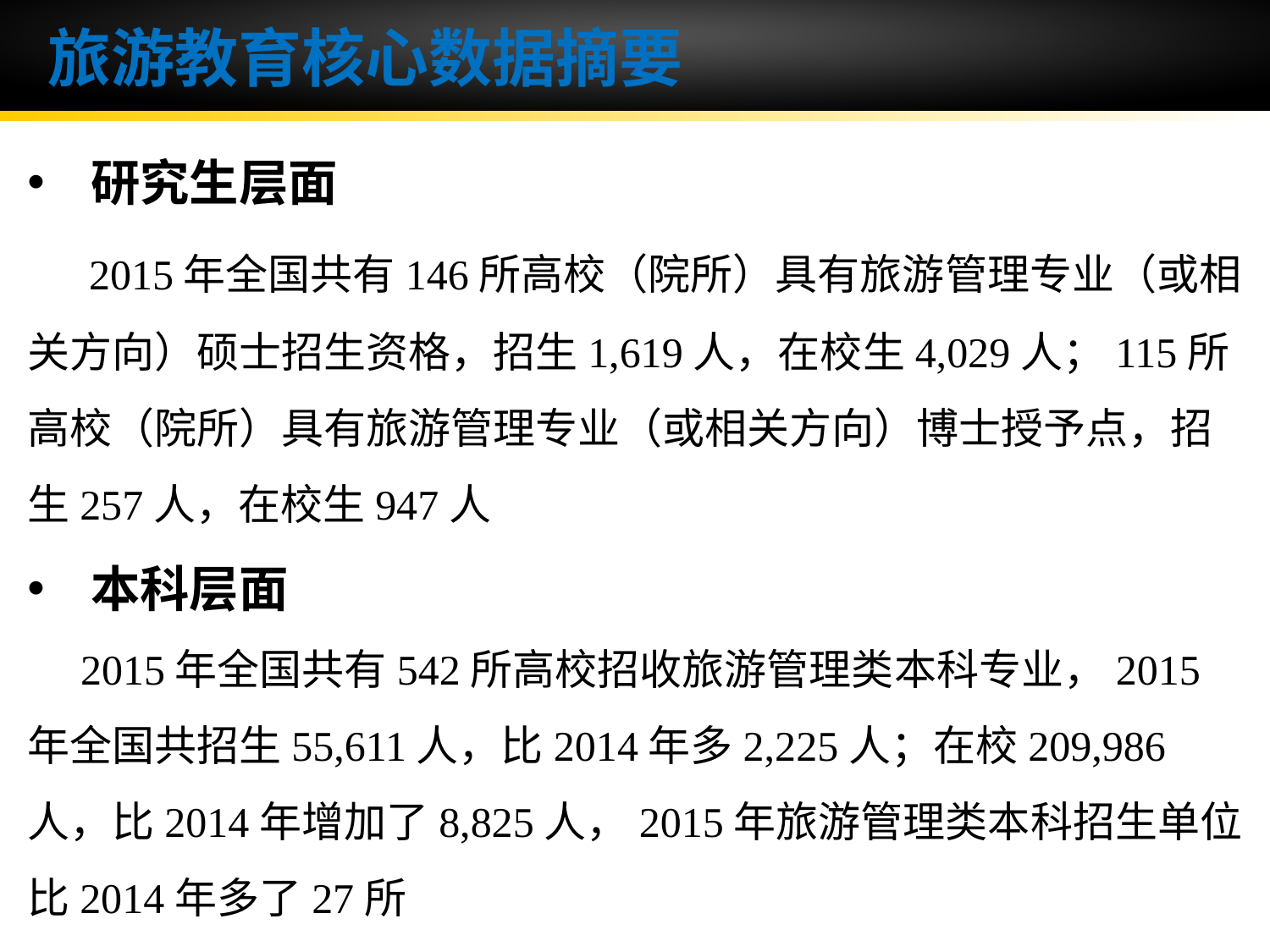

# 旅游教育核心数据摘要
研究生层面
     2015年全国共有146所高校（院所）具有旅游管理专业（或相关方向）硕士招生资格，招生1,619人，在校生4,029人；115所高校（院所）具有旅游管理专业（或相关方向）博士授予点，招生257人，在校生947人
本科层面
     2015年全国共有542所高校招收旅游管理类本科专业，2015年全国共招生55,611人，比2014年多2,225人；在校209,986人，比2014年增加了8,825人，2015年旅游管理类本科招生单位比2014年多了27所